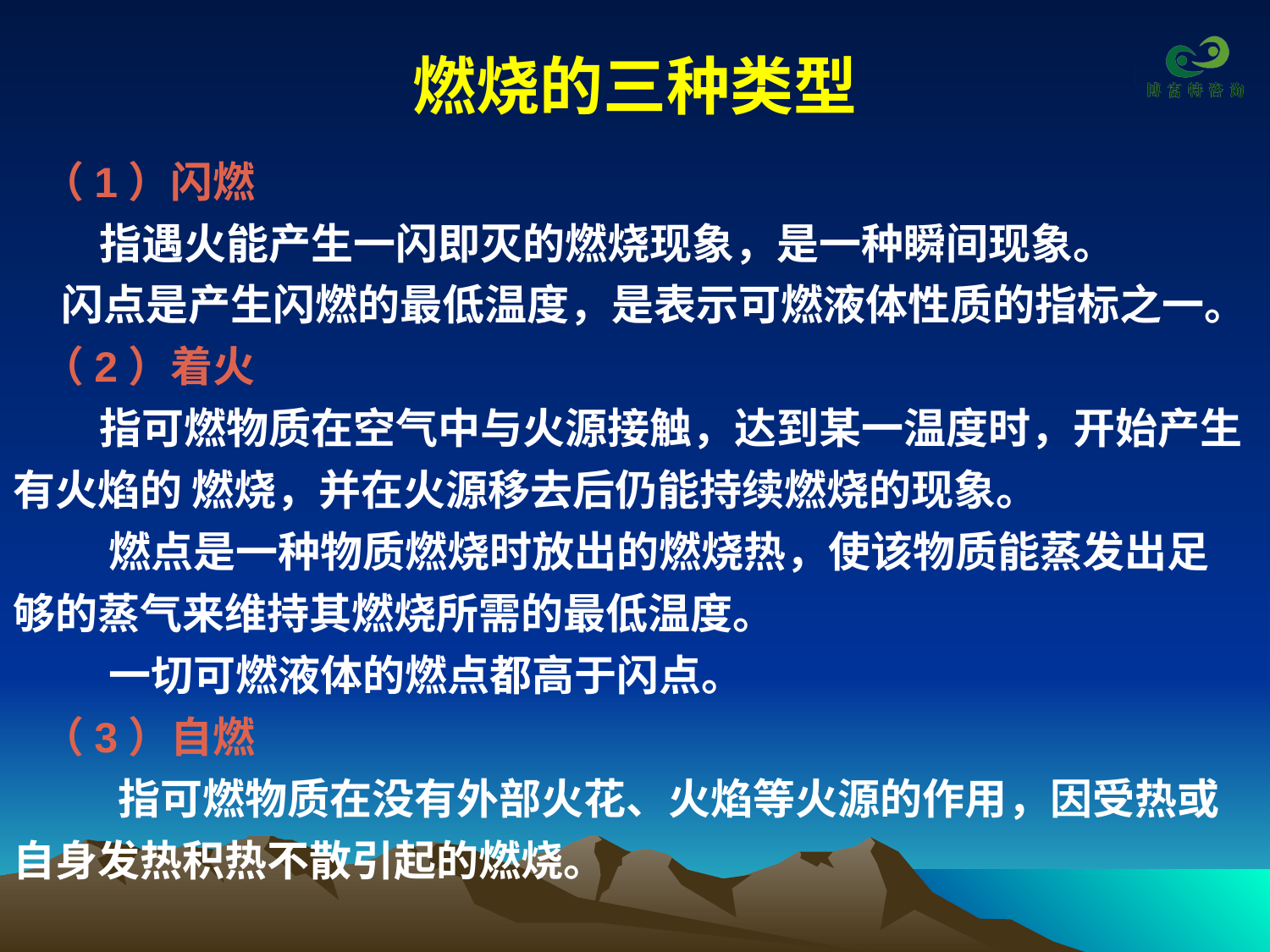

# 燃烧的三种类型
  （1）闪燃
        指遇火能产生一闪即灭的燃烧现象，是一种瞬间现象。
    闪点是产生闪燃的最低温度，是表示可燃液体性质的指标之一。
  （2）着火
        指可燃物质在空气中与火源接触，达到某一温度时，开始产生
有火焰的 燃烧，并在火源移去后仍能持续燃烧的现象。
         燃点是一种物质燃烧时放出的燃烧热，使该物质能蒸发出足
够的蒸气来维持其燃烧所需的最低温度。
         一切可燃液体的燃点都高于闪点。
  （3）自燃
          指可燃物质在没有外部火花、火焰等火源的作用，因受热或
自身发热积热不散引起的燃烧。